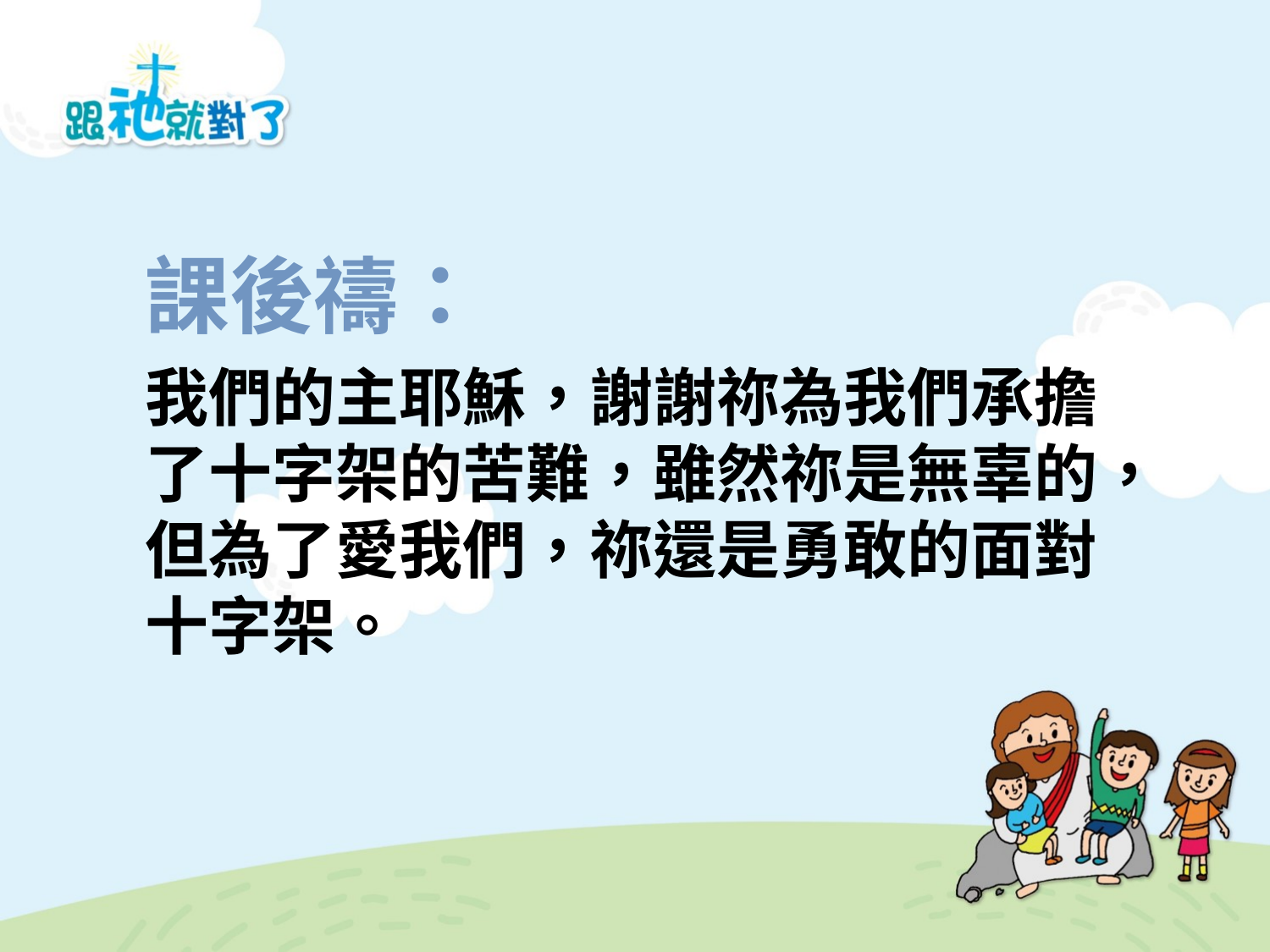

課後禱：
我們的主耶穌，謝謝祢為我們承擔了十字架的苦難，雖然祢是無辜的，但為了愛我們，祢還是勇敢的面對十字架。